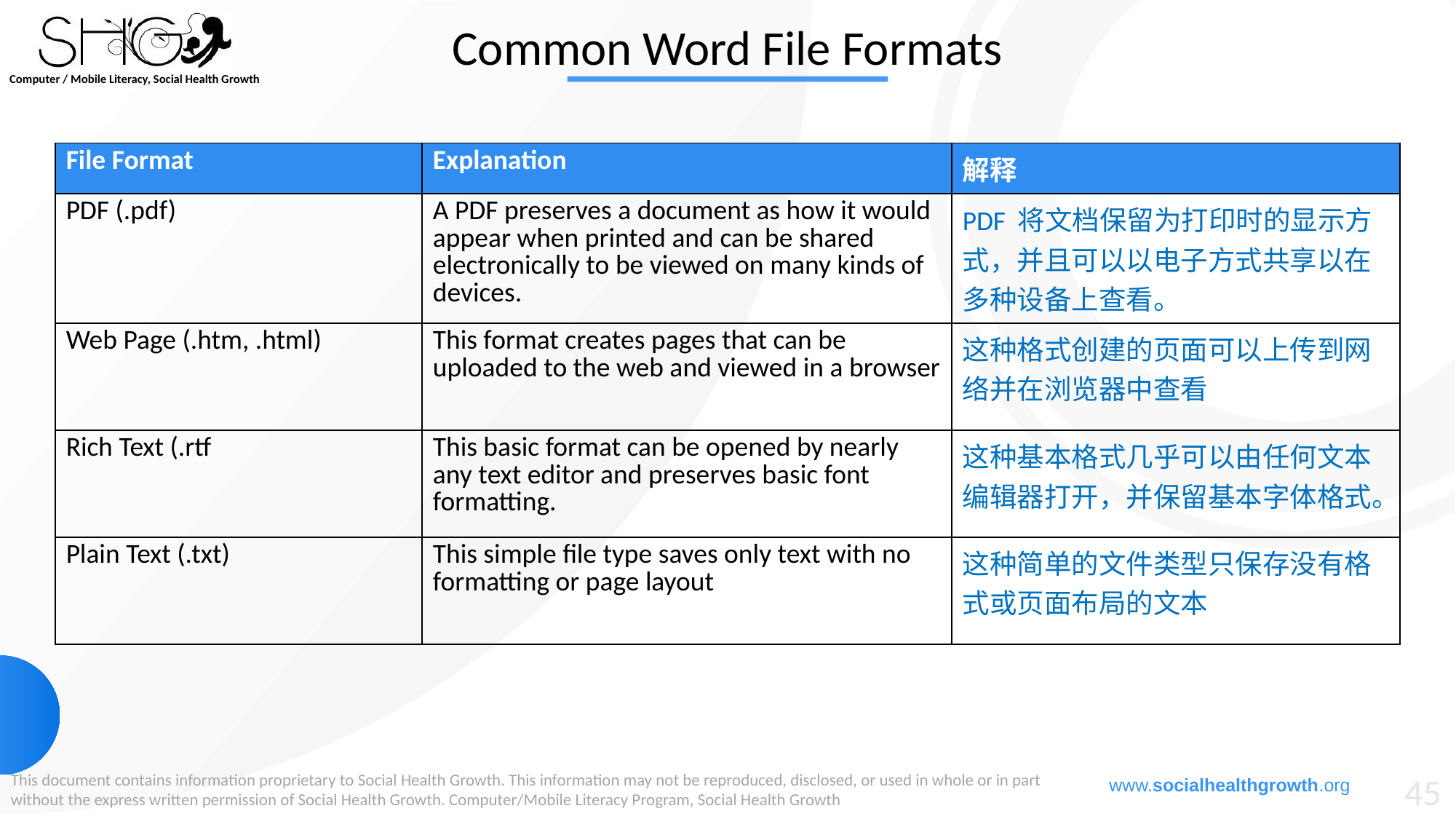

Common Word File Formats
| File Format | Explanation | 解释 |
| --- | --- | --- |
| PDF (.pdf) | A PDF preserves a document as how it would appear when printed and can be shared electronically to be viewed on many kinds of devices. | PDF 将文档保留为打印时的显示方式，并且可以以电子方式共享以在多种设备上查看。 |
| Web Page (.htm, .html) | This format creates pages that can be uploaded to the web and viewed in a browser | 这种格式创建的页面可以上传到网络并在浏览器中查看 |
| Rich Text (.rtf | This basic format can be opened by nearly any text editor and preserves basic font formatting. | 这种基本格式几乎可以由任何文本编辑器打开，并保留基本字体格式。 |
| Plain Text (.txt) | This simple file type saves only text with no formatting or page layout | 这种简单的文件类型只保存没有格式或页面布局的文本 |